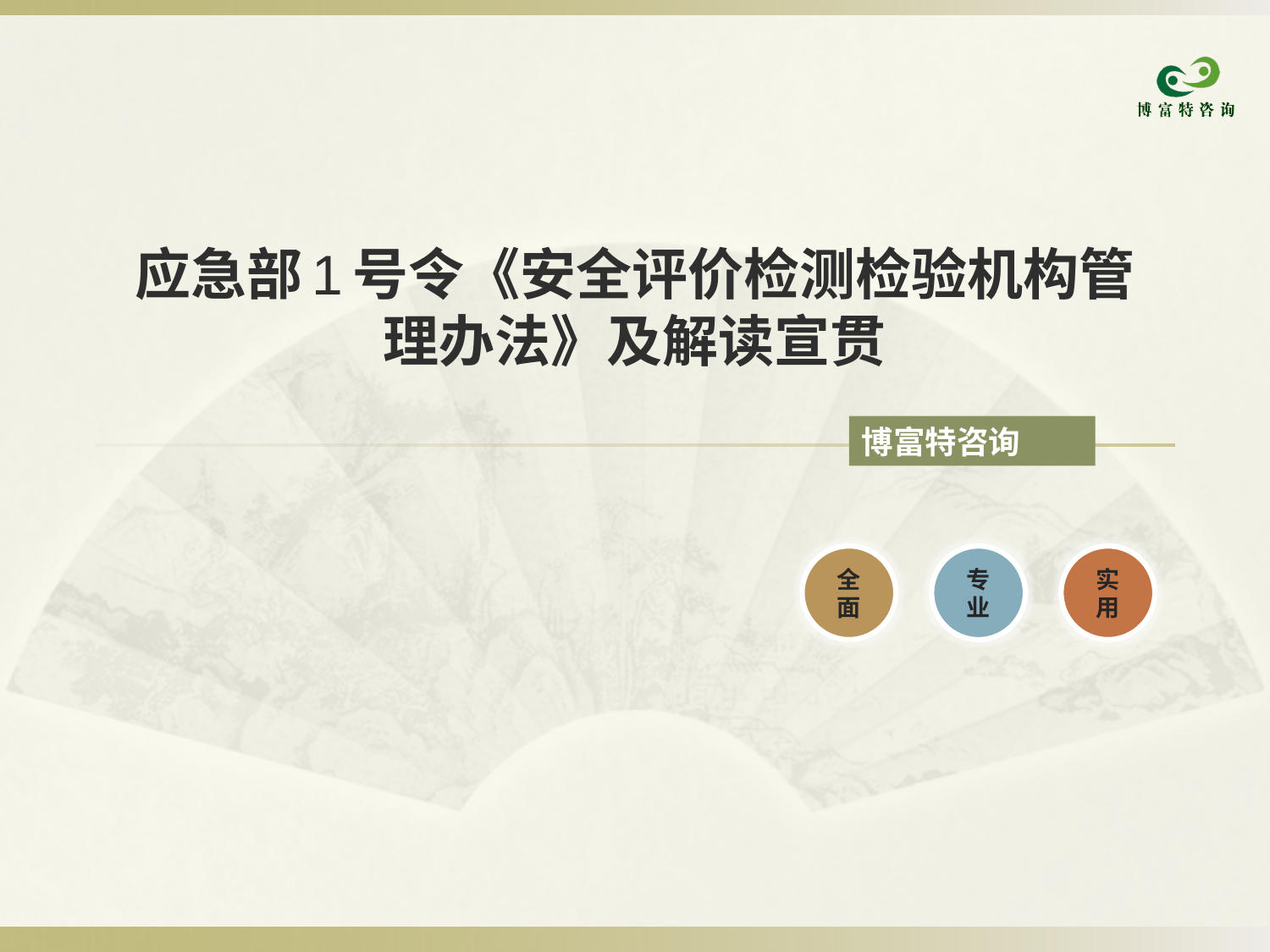

# 应急部1号令《安全评价检测检验机构管理办法》及解读宣贯
博富特咨询
全面
实用
专业